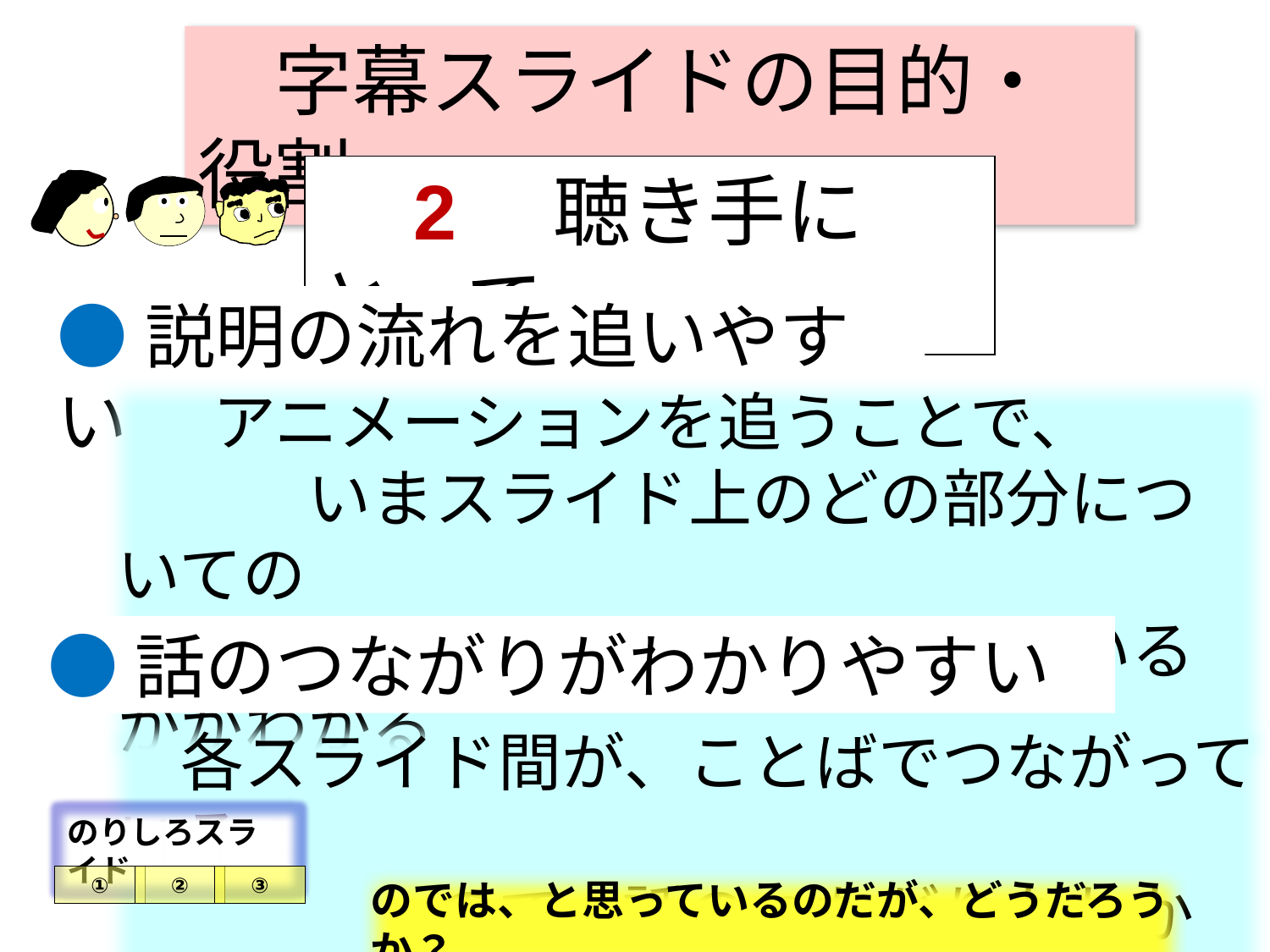

字幕スライドの目的・役割
　2　聴き手にとって

●説明の流れを追いやすい
　　アニメーションを追うことで、
　　　いまスライド上のどの部分についての
　　　　　　　　　　　話をしているかがわかる
●話のつながりがわかりやすい
　各スライド間が、ことばでつながっている
　　　　　ので、話のつながりもわかりやすい
のりしろスライド
①
②
③
のでは、と思っているのだが、どうだろうか？